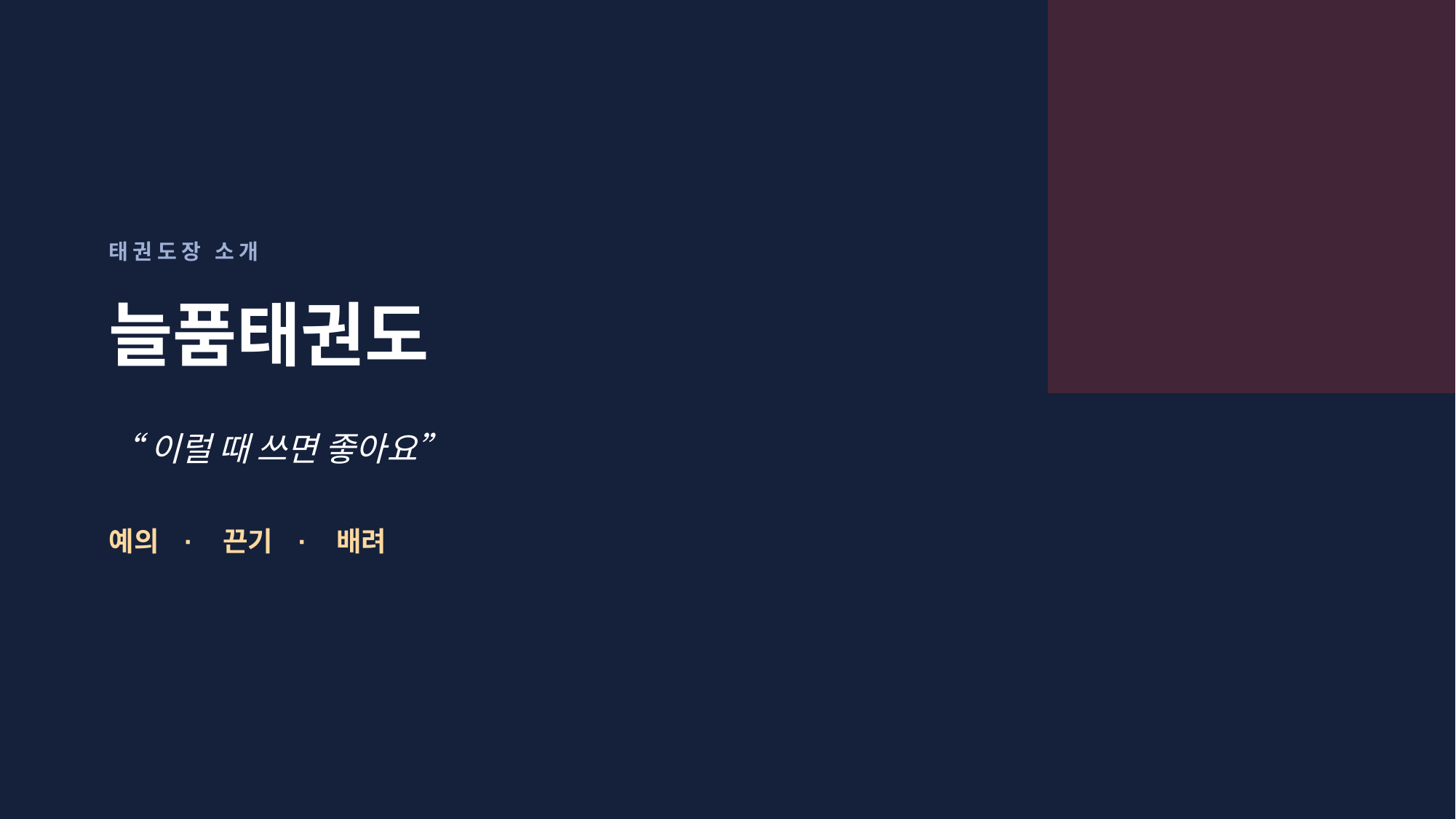

태권도장 소개
늘품태권도
“이럴 때 쓰면 좋아요”
예의   ·   끈기   ·   배려